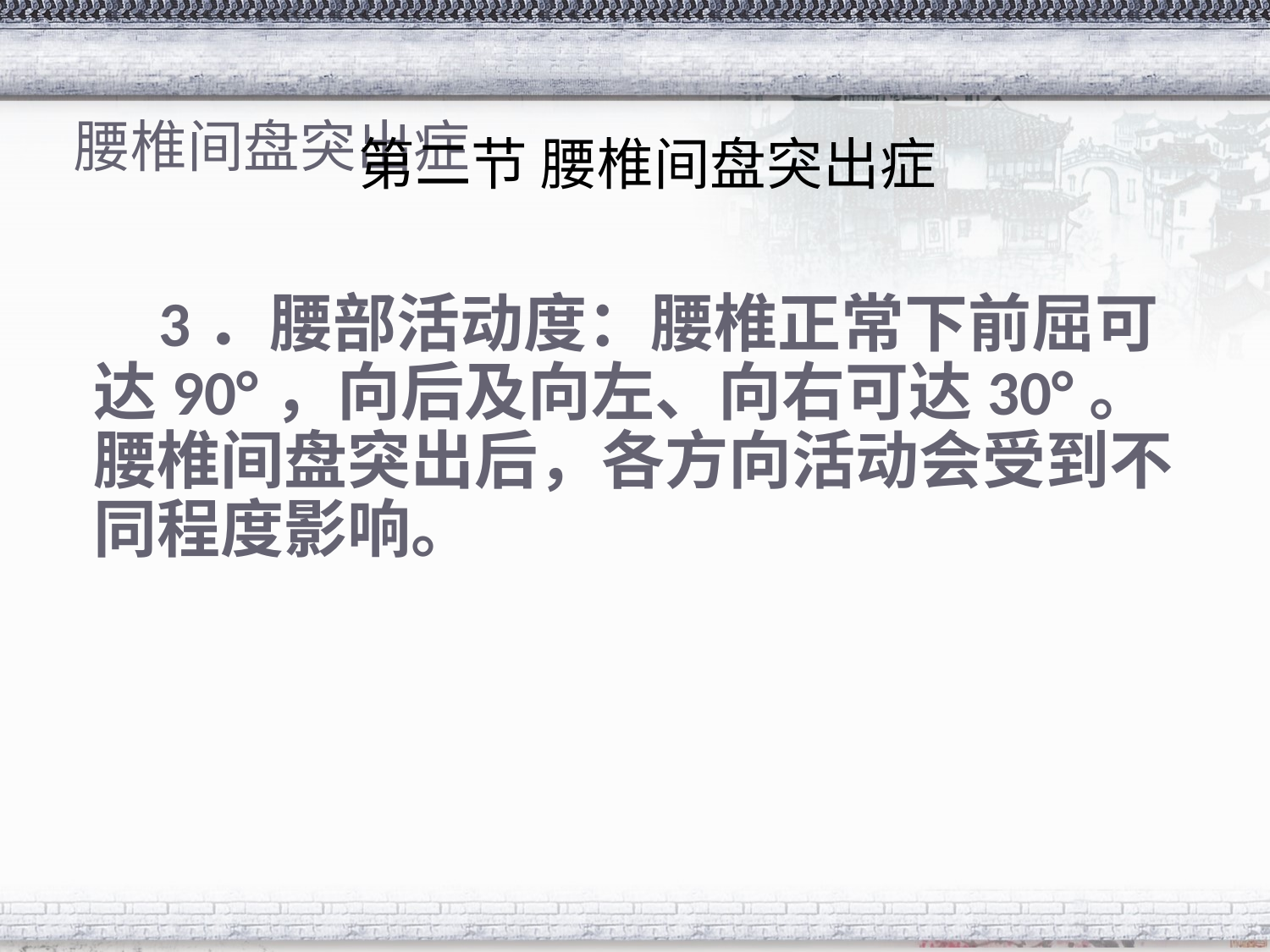

# 腰椎间盘突出症
第二节 腰椎间盘突出症
            3．腰部活动度：腰椎正常下前屈可达90°，向后及向左、向右可达30°。腰椎间盘突出后，各方向活动会受到不同程度影响。